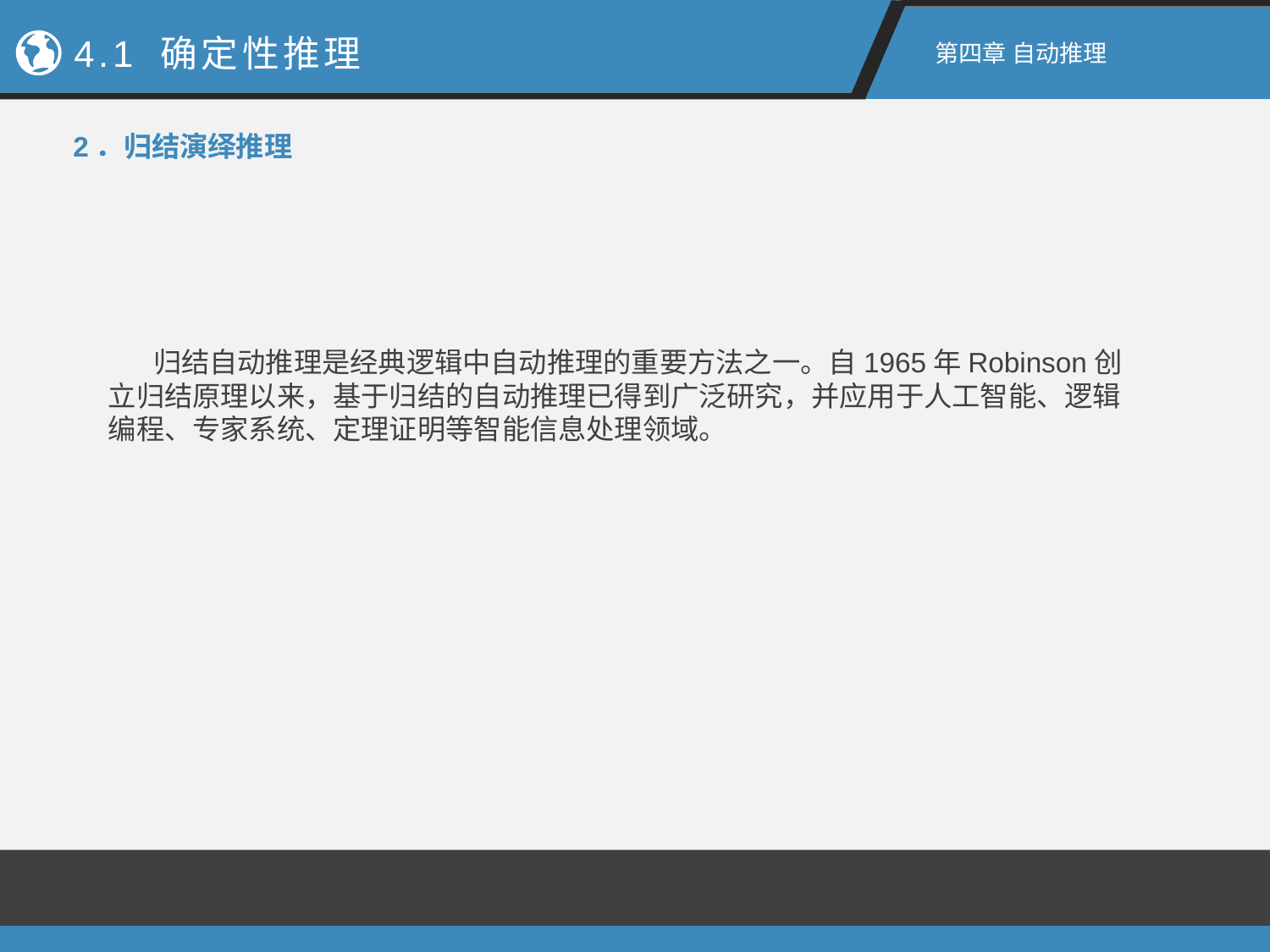

4.1 确定性推理

第四章 自动推理
2．归结演绎推理
      归结自动推理是经典逻辑中自动推理的重要方法之一。自1965年Robinson创立归结原理以来，基于归结的自动推理已得到广泛研究，并应用于人工智能、逻辑编程、专家系统、定理证明等智能信息处理领域。